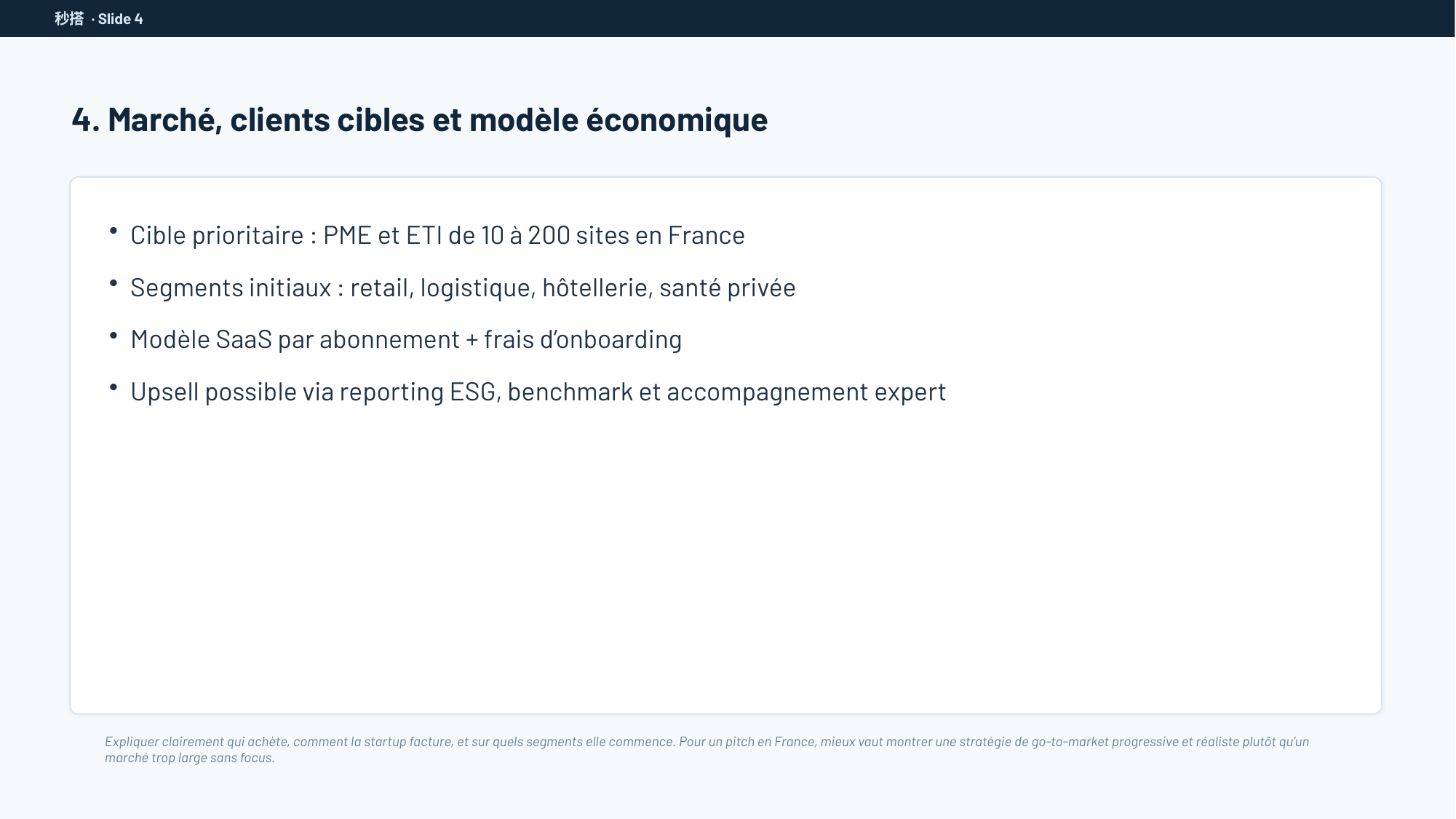

秒搭 · Slide 4
4. Marché, clients cibles et modèle économique

Cible prioritaire : PME et ETI de 10 à 200 sites en France
Segments initiaux : retail, logistique, hôtellerie, santé privée
Modèle SaaS par abonnement + frais d’onboarding
Upsell possible via reporting ESG, benchmark et accompagnement expert
Expliquer clairement qui achète, comment la startup facture, et sur quels segments elle commence. Pour un pitch en France, mieux vaut montrer une stratégie de go-to-market progressive et réaliste plutôt qu’un marché trop large sans focus.